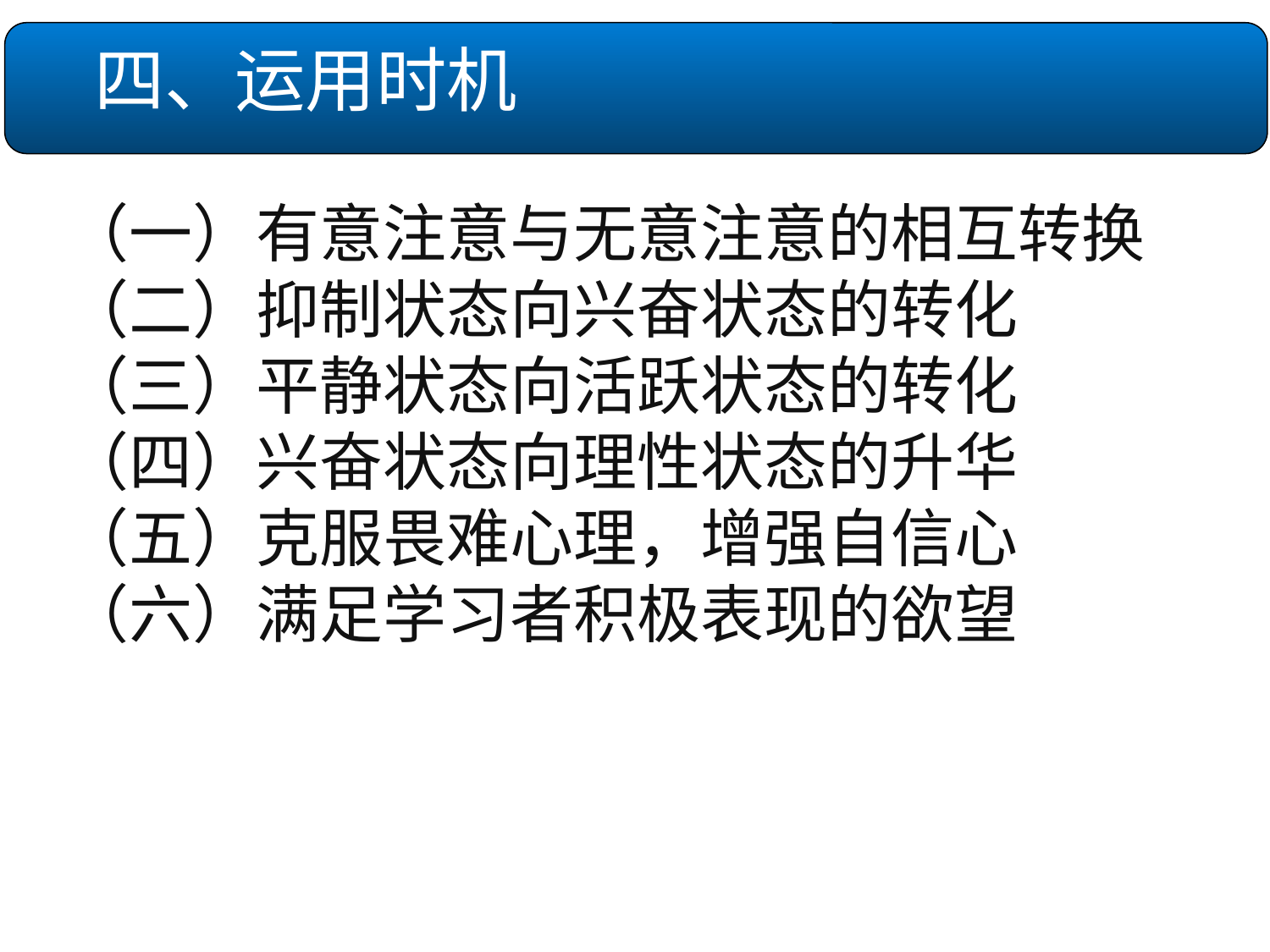

四、运用时机
（一）有意注意与无意注意的相互转换
（二）抑制状态向兴奋状态的转化
（三）平静状态向活跃状态的转化
（四）兴奋状态向理性状态的升华
（五）克服畏难心理，增强自信心
（六）满足学习者积极表现的欲望